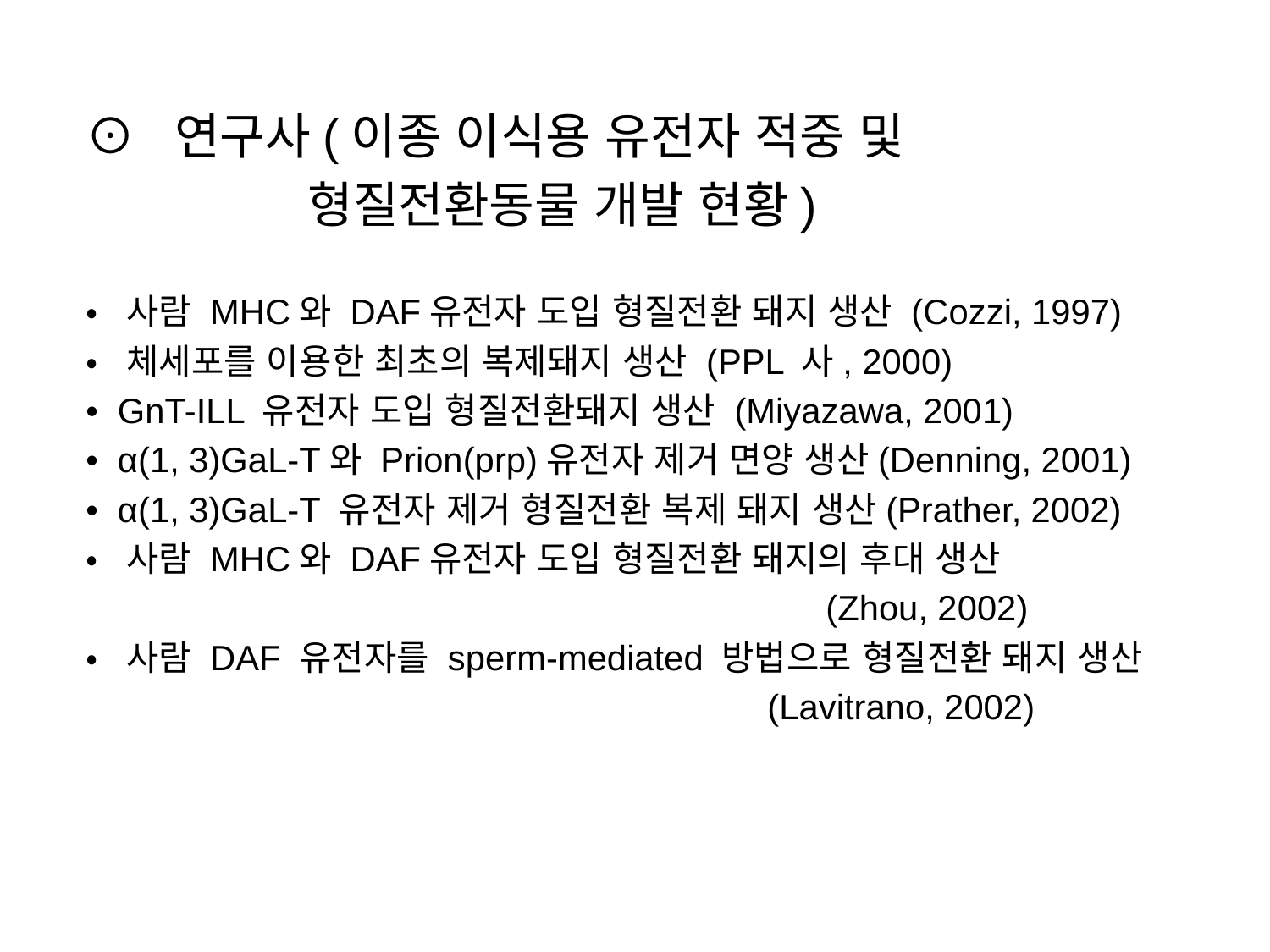

⊙  연구사(이종 이식용 유전자 적중 및
                형질전환동물 개발 현황)

 •  사람 MHC와 DAF유전자 도입 형질전환 돼지 생산 (Cozzi, 1997)
 •  체세포를 이용한 최초의 복제돼지 생산 (PPL 사, 2000)
 •  GnT-ILL 유전자 도입 형질전환돼지 생산 (Miyazawa, 2001)
 •  α(1, 3)GaL-T와 Prion(prp)유전자 제거 면양 생산(Denning, 2001)
 •  α(1, 3)GaL-T 유전자 제거 형질전환 복제 돼지 생산(Prather, 2002)
 •  사람 MHC와 DAF유전자 도입 형질전환 돼지의 후대 생산
                                                                             (Zhou, 2002)
 •  사람 DAF 유전자를 sperm-mediated 방법으로 형질전환 돼지 생산
                                                                       (Lavitrano, 2002)